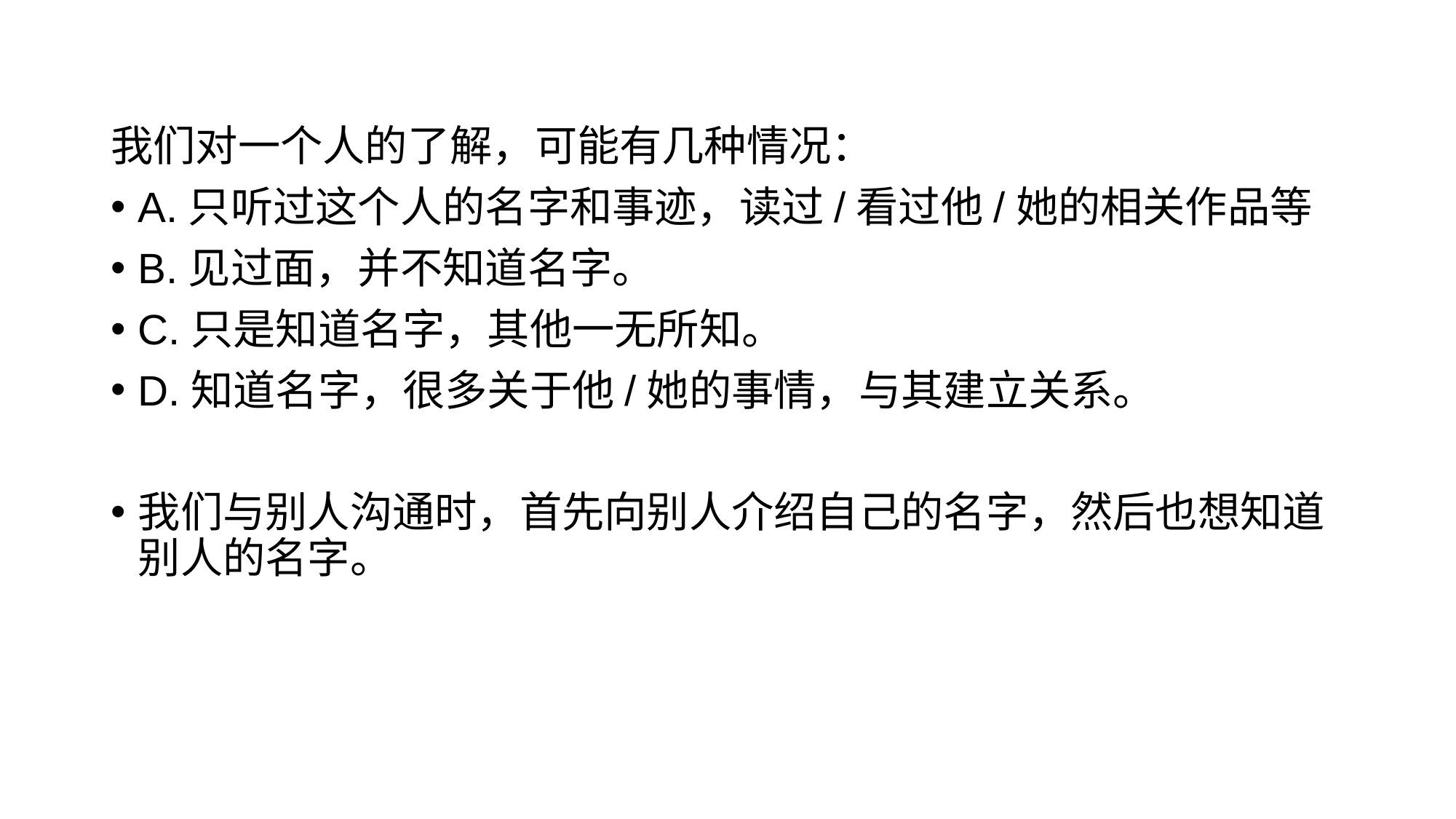

我们对一个人的了解，可能有几种情况：
A.只听过这个人的名字和事迹，读过/看过他/她的相关作品等
B.见过面，并不知道名字。
C.只是知道名字，其他一无所知。
D.知道名字，很多关于他/她的事情，与其建立关系。

我们与别人沟通时，首先向别人介绍自己的名字，然后也想知道别人的名字。